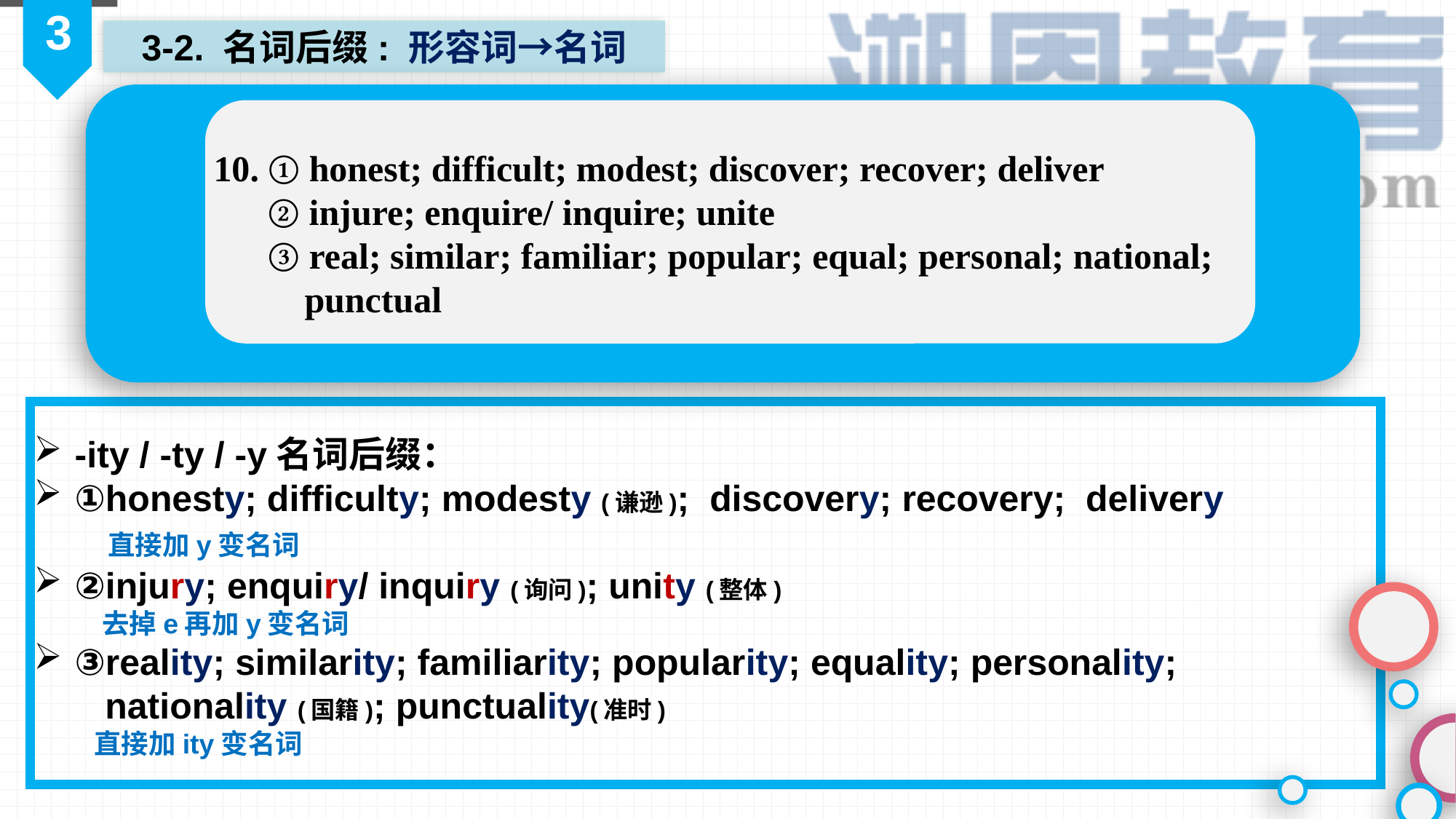

3
3-2. 名词后缀: 形容词→名词

10. ① honest; difficult; modest; discover; recover; deliver
      ② injure; enquire/ inquire; unite
      ③ real; similar; familiar; popular; equal; personal; national;
          punctual

-ity / -ty / -y名词后缀：
①honesty; difficulty; modesty (谦逊);  discovery; recovery;  delivery
        直接加y变名词
②injury; enquiry/ inquiry (询问); unity (整体)
          去掉e再加y变名词
③reality; similarity; familiarity; popularity; equality; personality;
       nationality (国籍); punctuality(准时)
          直接加ity变名词